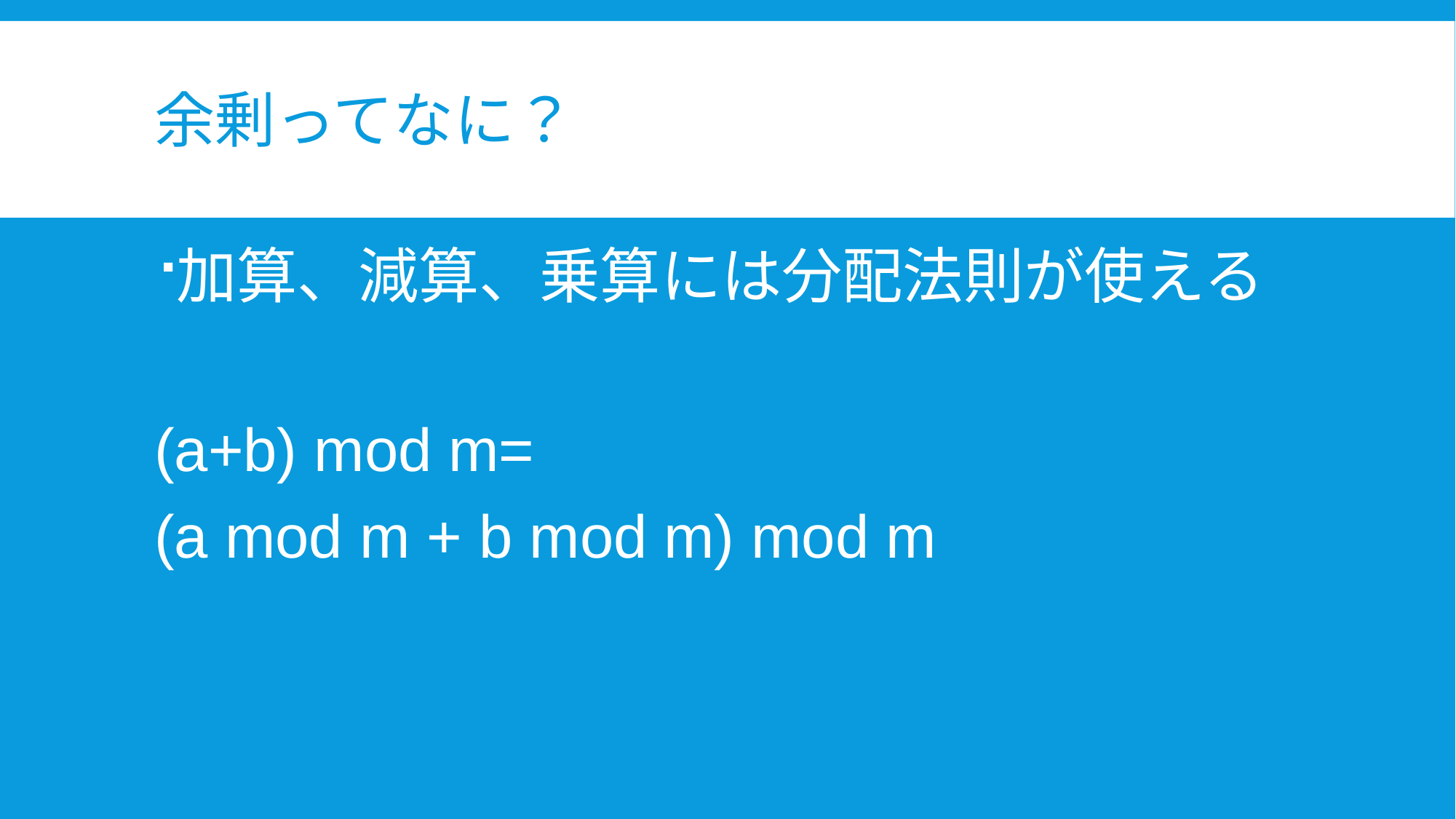

# 余剰ってなに？
加算、減算、乗算には分配法則が使える

(a+b) mod m=
(a mod m + b mod m) mod m